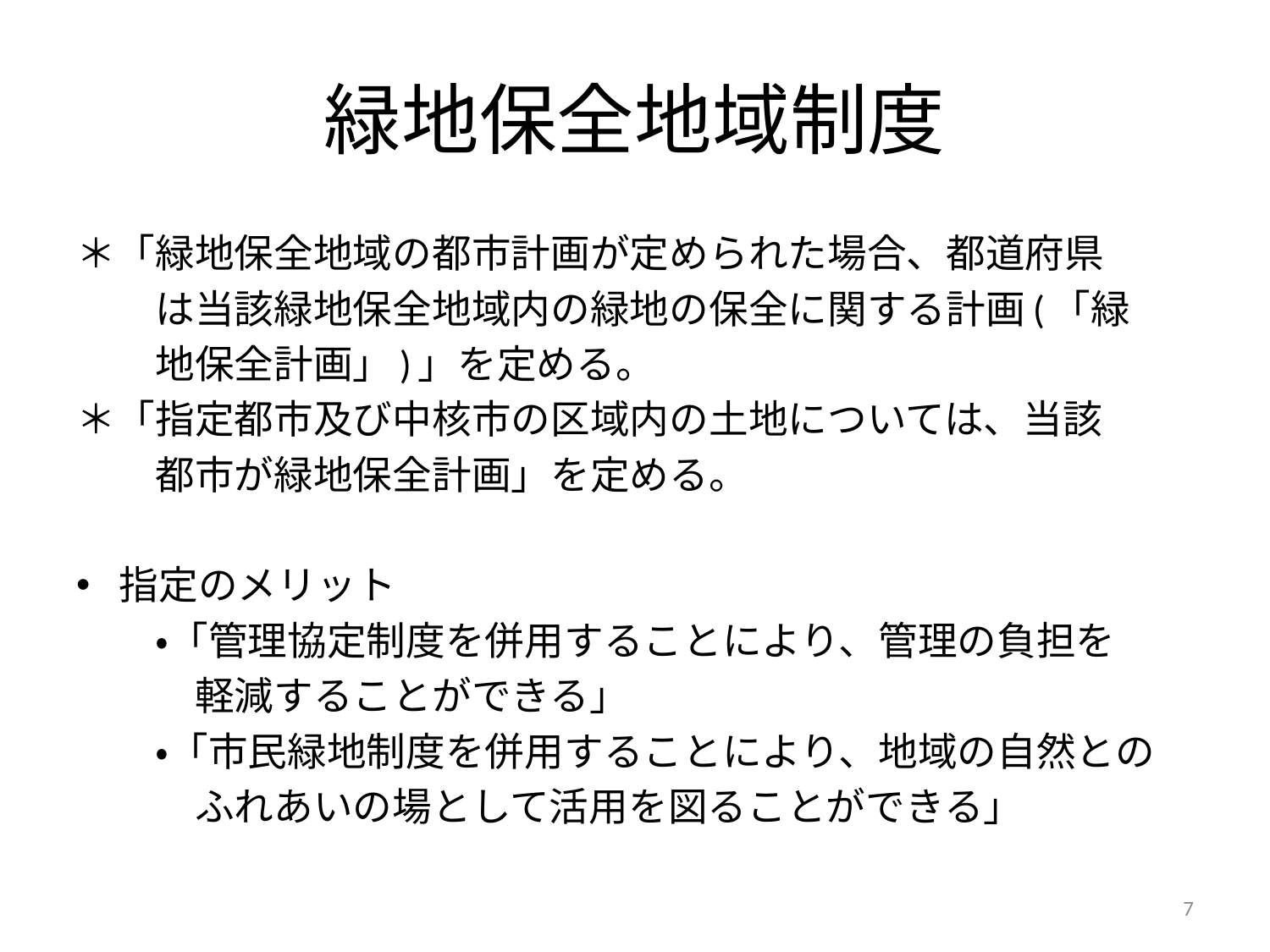

# 緑地保全地域制度
＊「緑地保全地域の都市計画が定められた場合、都道府県
　　は当該緑地保全地域内の緑地の保全に関する計画(「緑
　　地保全計画」)」を定める。
＊「指定都市及び中核市の区域内の土地については、当該
　　都市が緑地保全計画」を定める。

指定のメリット
　　・「管理協定制度を併用することにより、管理の負担を
　　　軽減することができる」
　　・「市民緑地制度を併用することにより、地域の自然との
　　　ふれあいの場として活用を図ることができる」

7